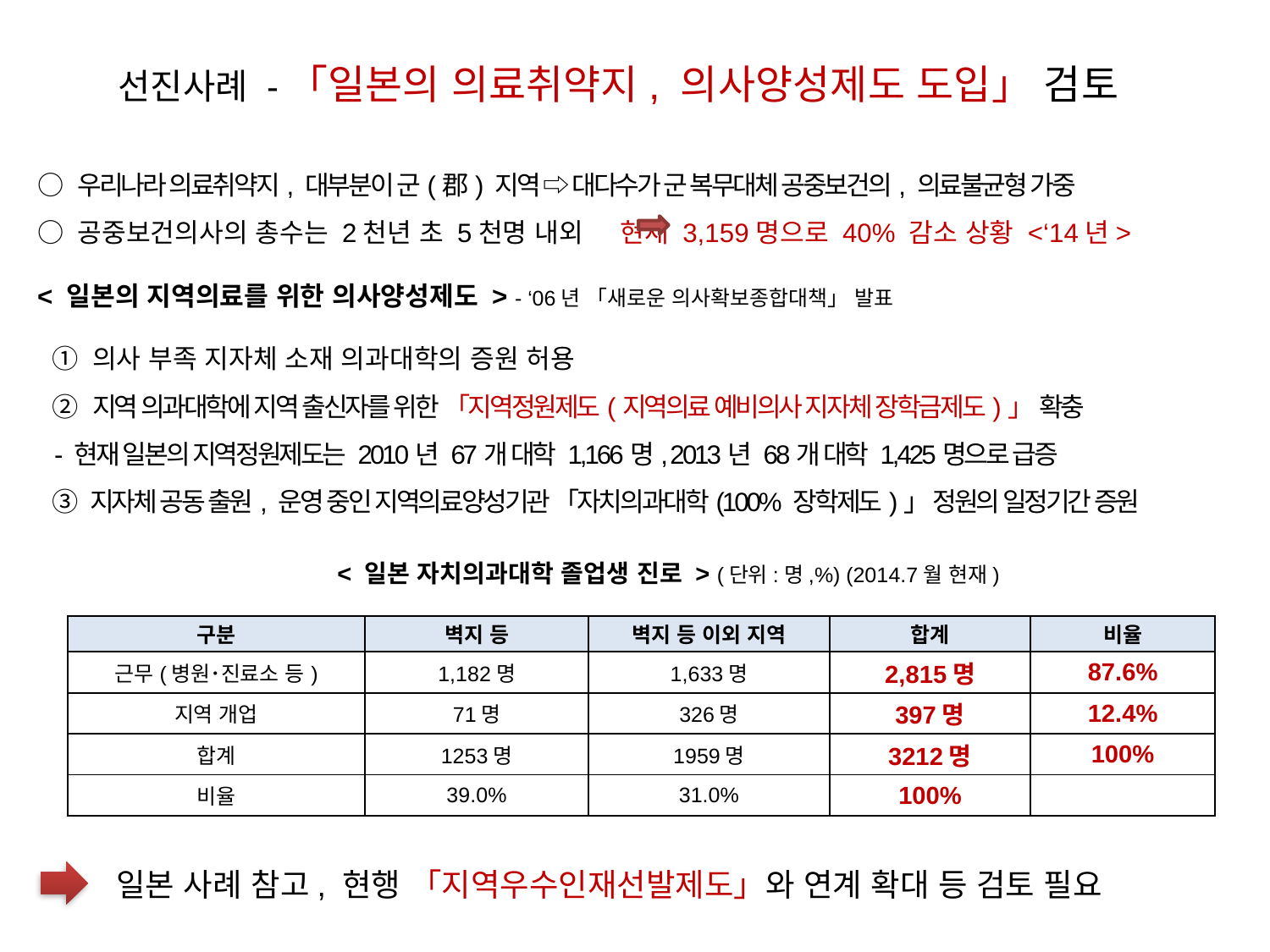

선진사례 -「일본의 의료취약지, 의사양성제도 도입」 검토
○ 우리나라 의료취약지, 대부분이 군(郡) 지역 ⇨ 대다수가 군 복무대체 공중보건의, 의료불균형 가중
○ 공중보건의사의 총수는 2천년 초 5천명 내외     현재 3,159명으로 40% 감소 상황 <‘14년>

< 일본의 지역의료를 위한 의사양성제도 > - ‘06년 「새로운 의사확보종합대책」 발표

  ① 의사 부족 지자체 소재 의과대학의 증원 허용
  ② 지역 의과대학에 지역 출신자를 위한 「지역정원제도(지역의료 예비의사 지자체 장학금제도)」 확충
   - 현재 일본의 지역정원제도는 2010년 67개 대학 1,166명, 2013년 68개 대학 1,425명으로 급증
  ③ 지자체 공동 출원, 운영 중인 지역의료양성기관 「자치의과대학(100% 장학제도)」 정원의 일정기간 증원

< 일본 자치의과대학 졸업생 진로 > (단위:명,%) (2014.7월 현재)
| 구분 | 벽지 등 | 벽지 등 이외 지역 | 합계 | 비율 |
| --- | --- | --- | --- | --- |
| 근무(병원･진료소 등) | 1,182명 | 1,633명 | 2,815명 | 87.6% |
| 지역 개업 | 71명 | 326명 | 397명 | 12.4% |
| 합계 | 1253명 | 1959명 | 3212명 | 100% |
| 비율 | 39.0% | 31.0% | 100% |  |
일본 사례 참고, 현행 「지역우수인재선발제도」와 연계 확대 등 검토 필요